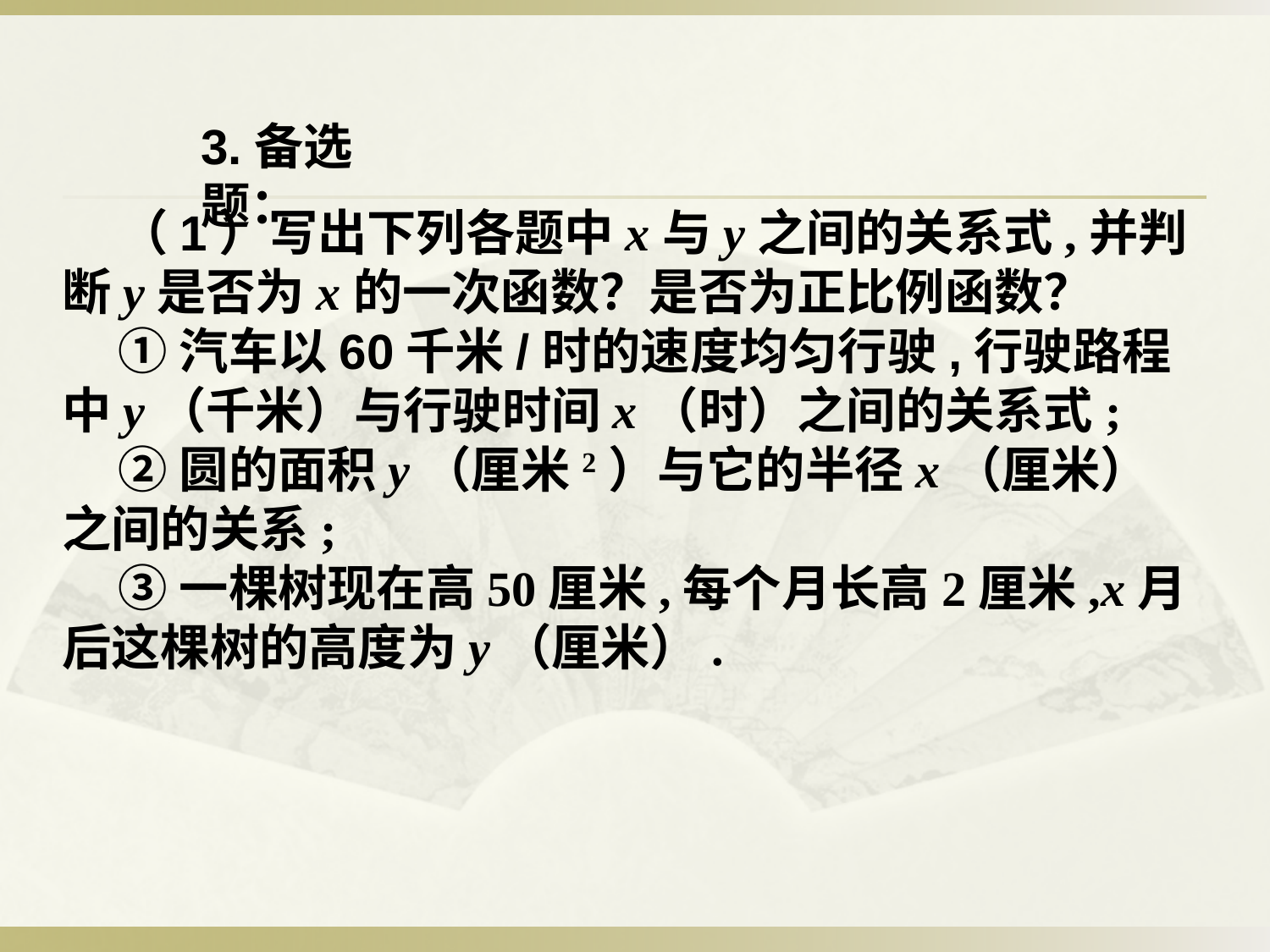

3.备选题：
    （1）写出下列各题中x与y之间的关系式,并判断y是否为x的一次函数？是否为正比例函数？
     ①汽车以60千米/时的速度均匀行驶,行驶路程中y（千米）与行驶时间x（时）之间的关系式;
     ②圆的面积y（厘米2）与它的半径x（厘米）之间的关系;
     ③一棵树现在高50厘米,每个月长高2厘米,x月后这棵树的高度为y（厘米）.